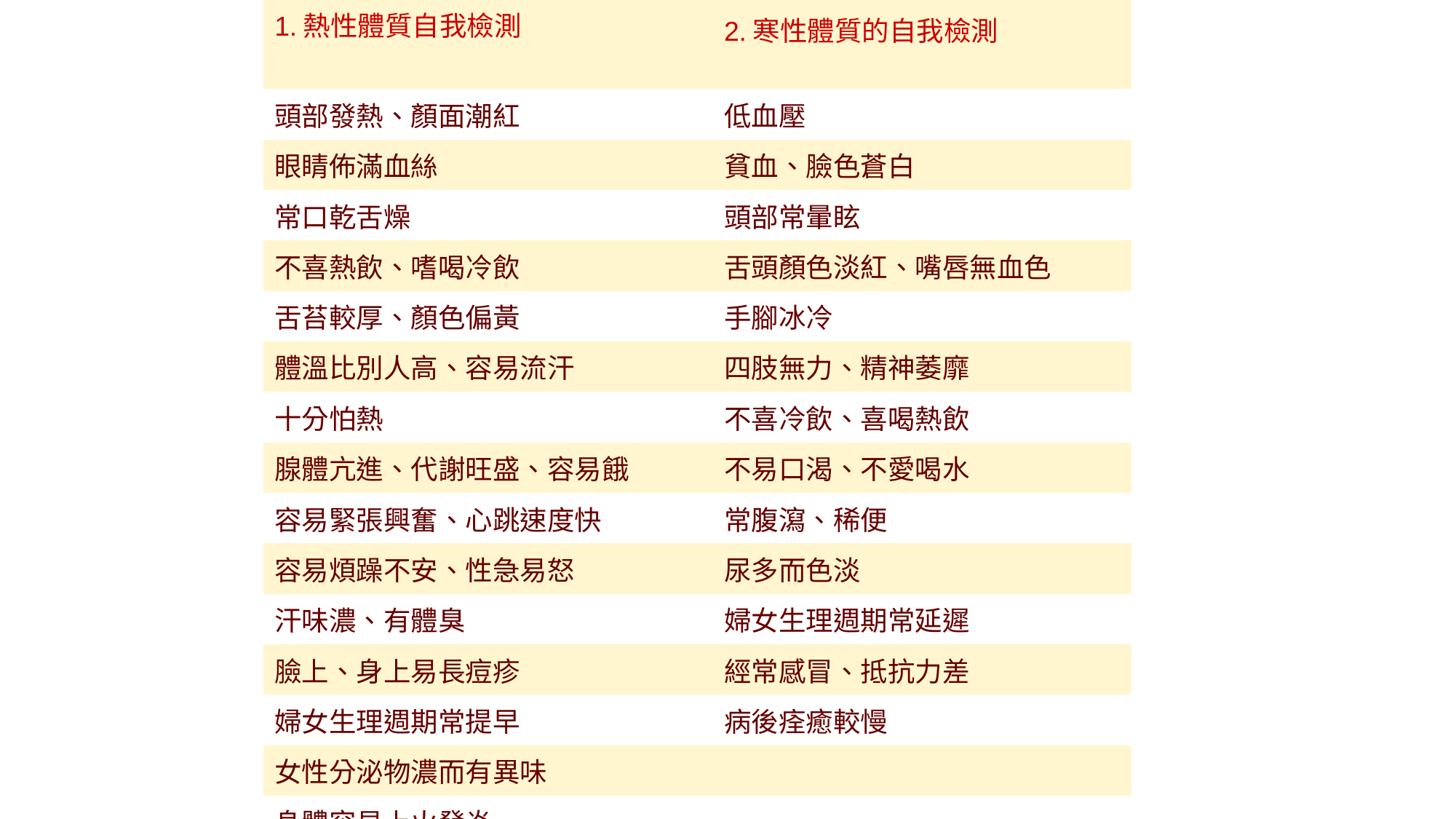

| 1.熱性體質自我檢測 | 2.寒性體質的自我檢測 |
| --- | --- |
| 頭部發熱、顏面潮紅 | 低血壓 |
| 眼睛佈滿血絲 | 貧血、臉色蒼白 |
| 常口乾舌燥 | 頭部常暈眩 |
| 不喜熱飲、嗜喝冷飲 | 舌頭顏色淡紅、嘴唇無血色 |
| 舌苔較厚、顏色偏黃 | 手腳冰冷 |
| 體溫比別人高、容易流汗 | 四肢無力、精神萎靡 |
| 十分怕熱 | 不喜冷飲、喜喝熱飲 |
| 腺體亢進、代謝旺盛、容易餓 | 不易口渴、不愛喝水 |
| 容易緊張興奮、心跳速度快 | 常腹瀉、稀便 |
| 容易煩躁不安、性急易怒 | 尿多而色淡 |
| 汗味濃、有體臭 | 婦女生理週期常延遲 |
| 臉上、身上易長痘疹 | 經常感冒、抵抗力差 |
| 婦女生理週期常提早 | 病後痊癒較慢 |
| 女性分泌物濃而有異味 |  |
| 身體容易上火發炎 |  |
| 經常便秘 |  |
| 尿少而色黃 |  |
|  |
| --- |
|  |
|  |